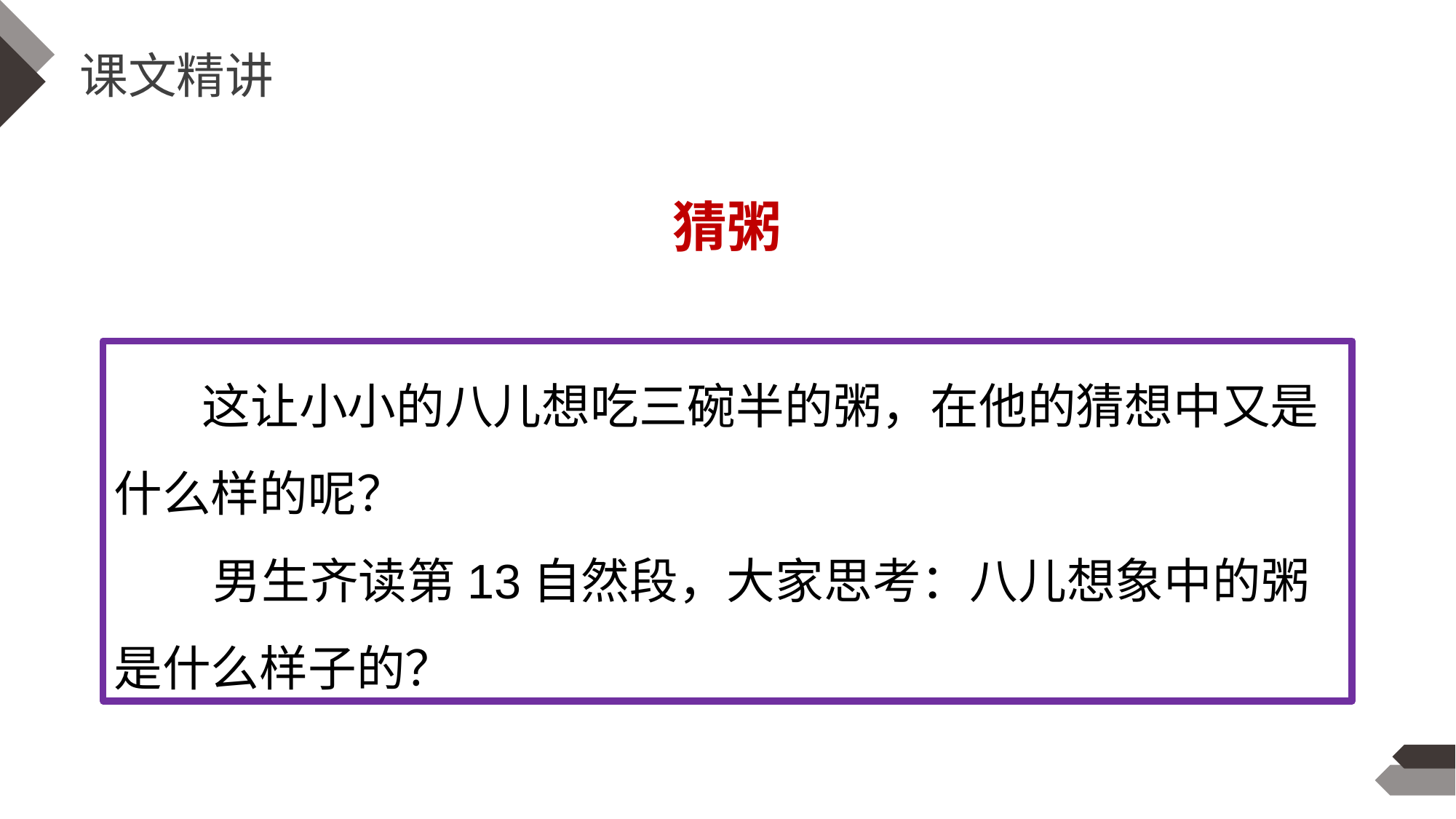

课文精讲
猜粥
       这让小小的八儿想吃三碗半的粥，在他的猜想中又是什么样的呢？
        男生齐读第13自然段，大家思考：八儿想象中的粥是什么样子的？